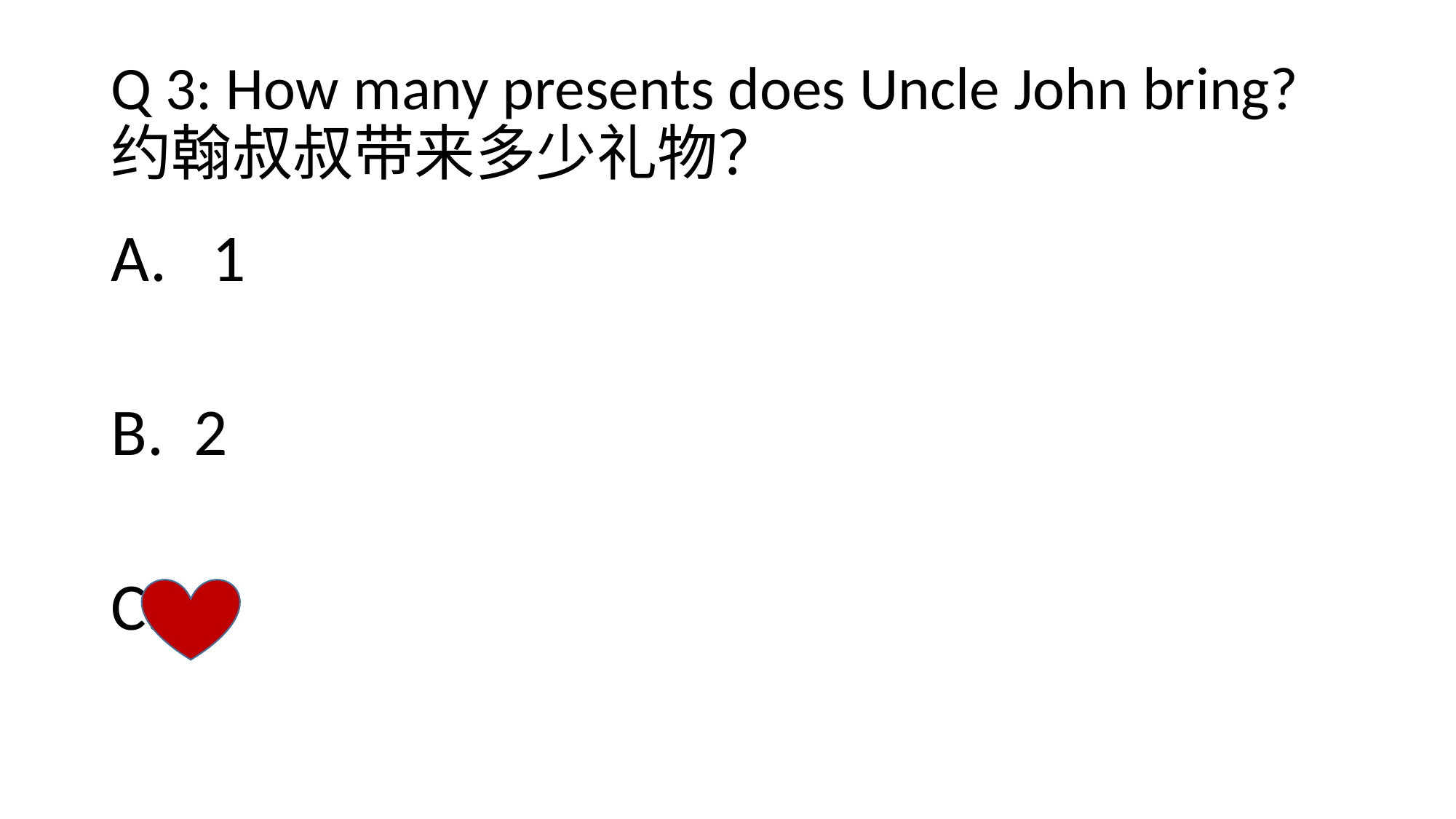

# Q 3: How many presents does Uncle John bring? 约翰叔叔带来多少礼物？
A.   1

B.  2

C.  3